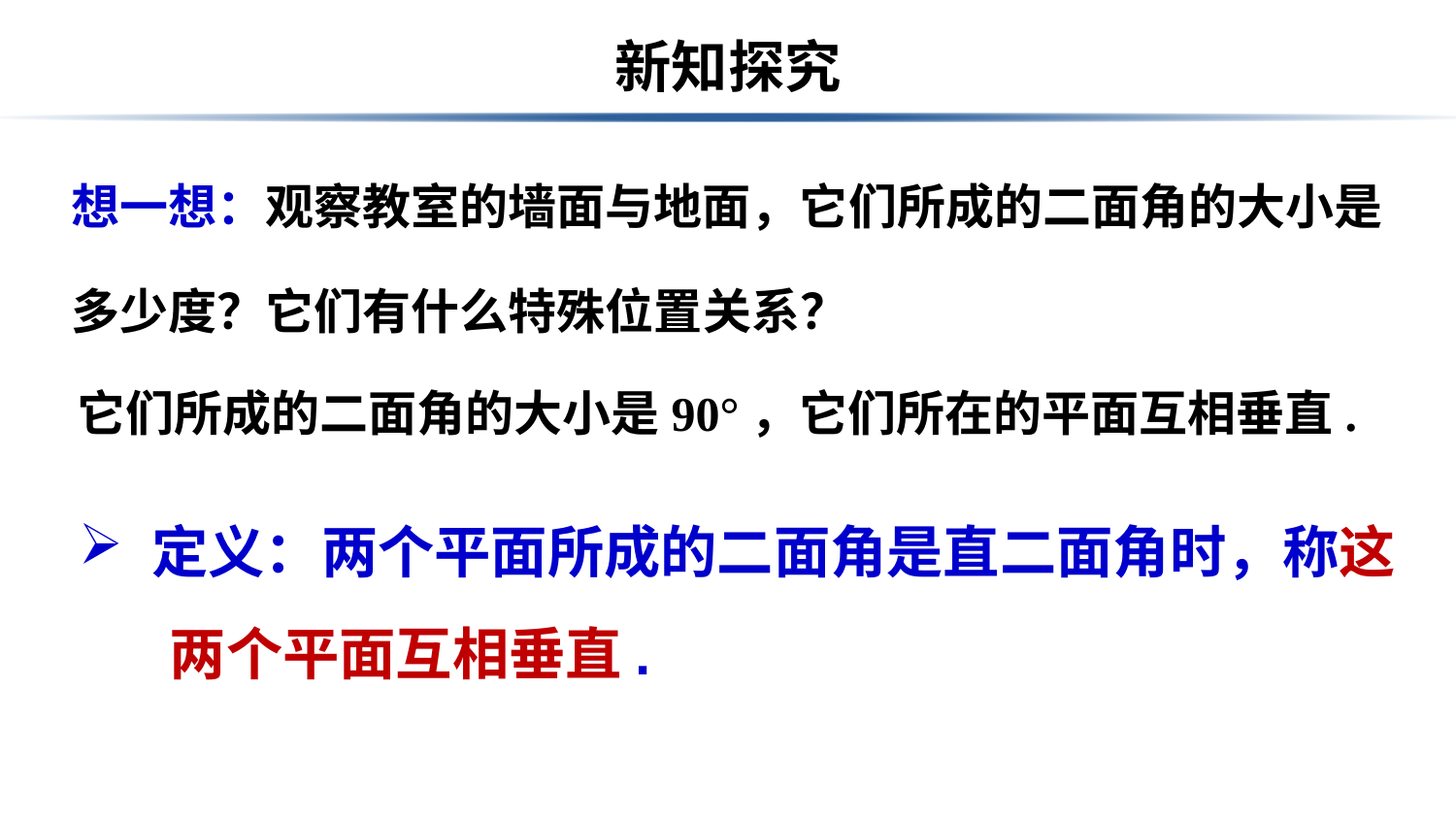

# 新知探究
想一想：观察教室的墙面与地面，它们所成的二面角的大小是多少度？它们有什么特殊位置关系？
它们所成的二面角的大小是90°，它们所在的平面互相垂直.
定义：两个平面所成的二面角是直二面角时，称这
      两个平面互相垂直.